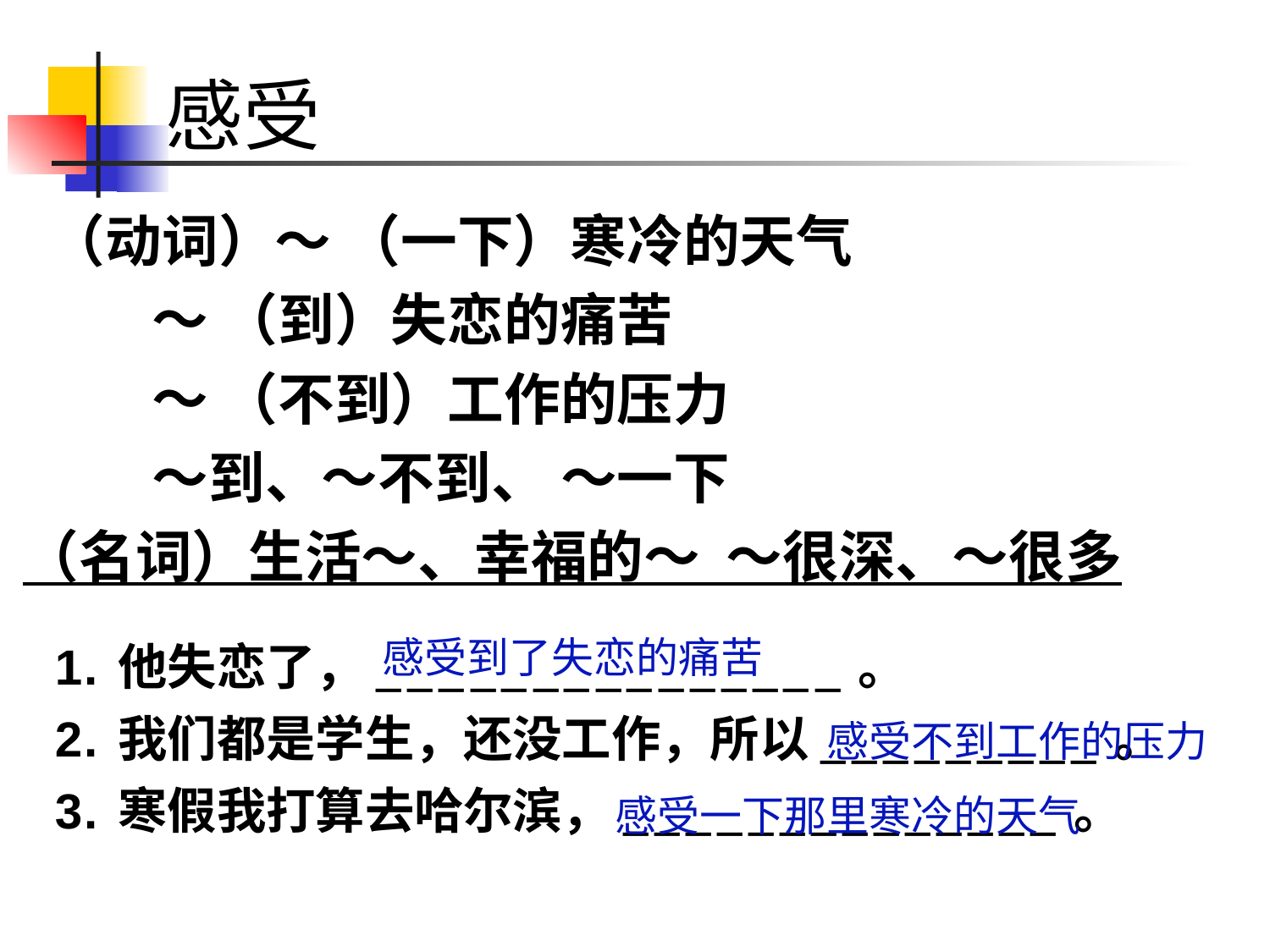

# 感受
 （动词）～ （一下）寒冷的天气
         ～ （到）失恋的痛苦
         ～ （不到）工作的压力
         ～到、～不到、 ～一下
（名词）生活～、幸福的～  ～很深、～很多

感受到了失恋的痛苦
他失恋了，_______________。
我们都是学生，还没工作，所以_________。
寒假我打算去哈尔滨，______________。
感受不到工作的压力
感受一下那里寒冷的天气